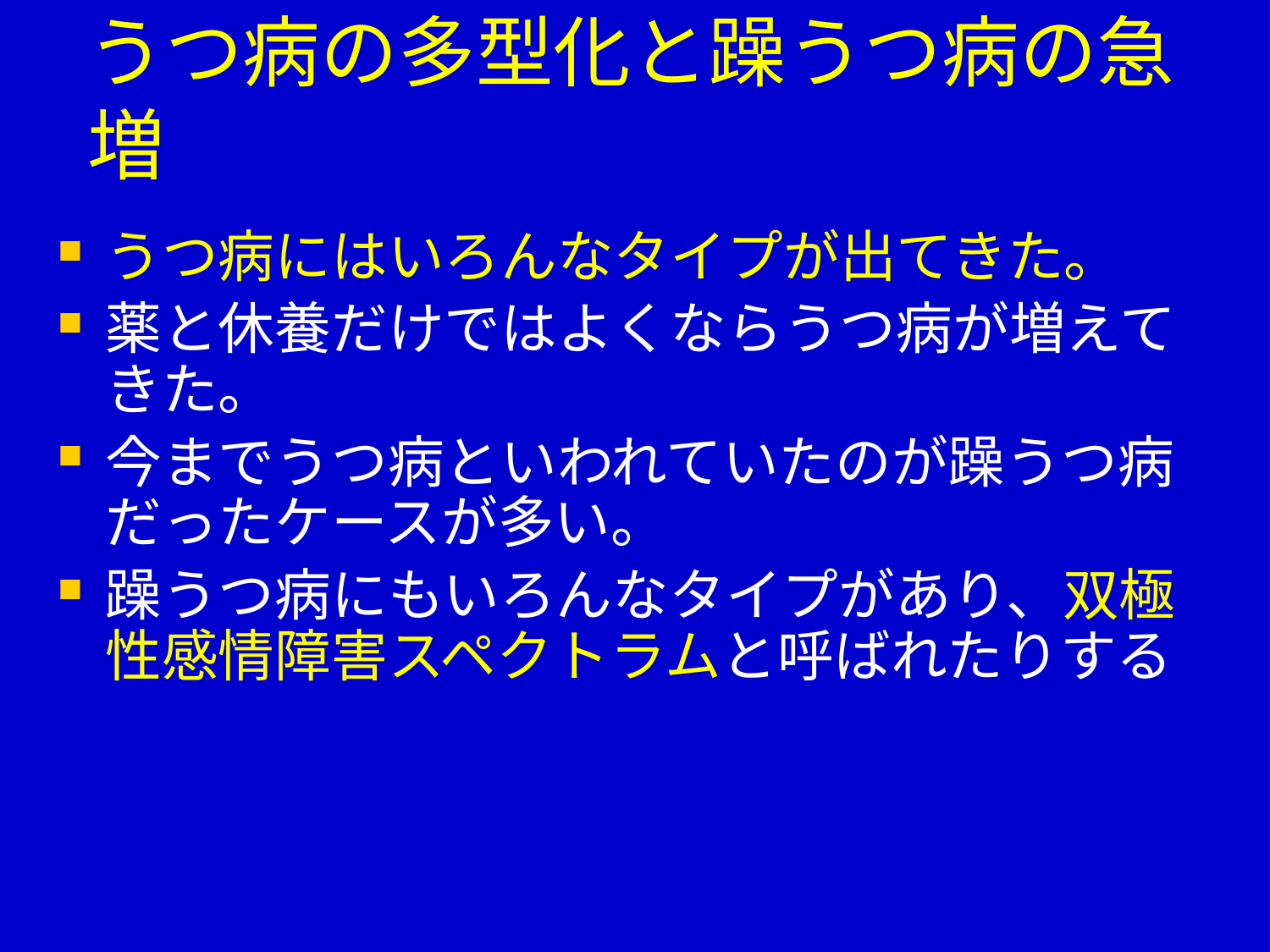

# うつ病の多型化と躁うつ病の急増
うつ病にはいろんなタイプが出てきた。
薬と休養だけではよくならうつ病が増えてきた。
今までうつ病といわれていたのが躁うつ病だったケースが多い。
躁うつ病にもいろんなタイプがあり、双極性感情障害スペクトラムと呼ばれたりする